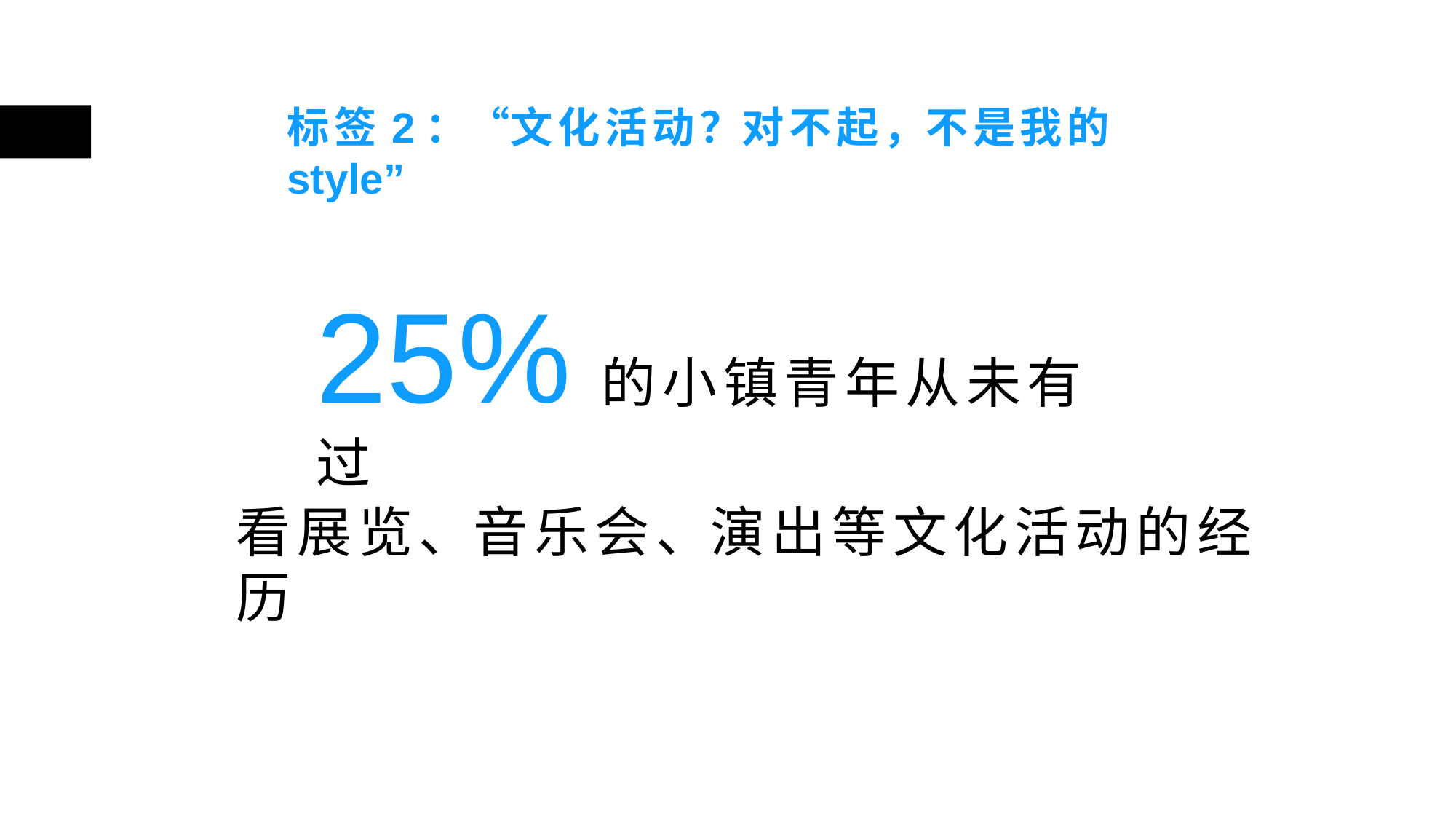

标签2：“文化活动？对不起，不是我的style”

25%的小镇青年从未有过
看展览、音乐会、演出等文化活动的经历